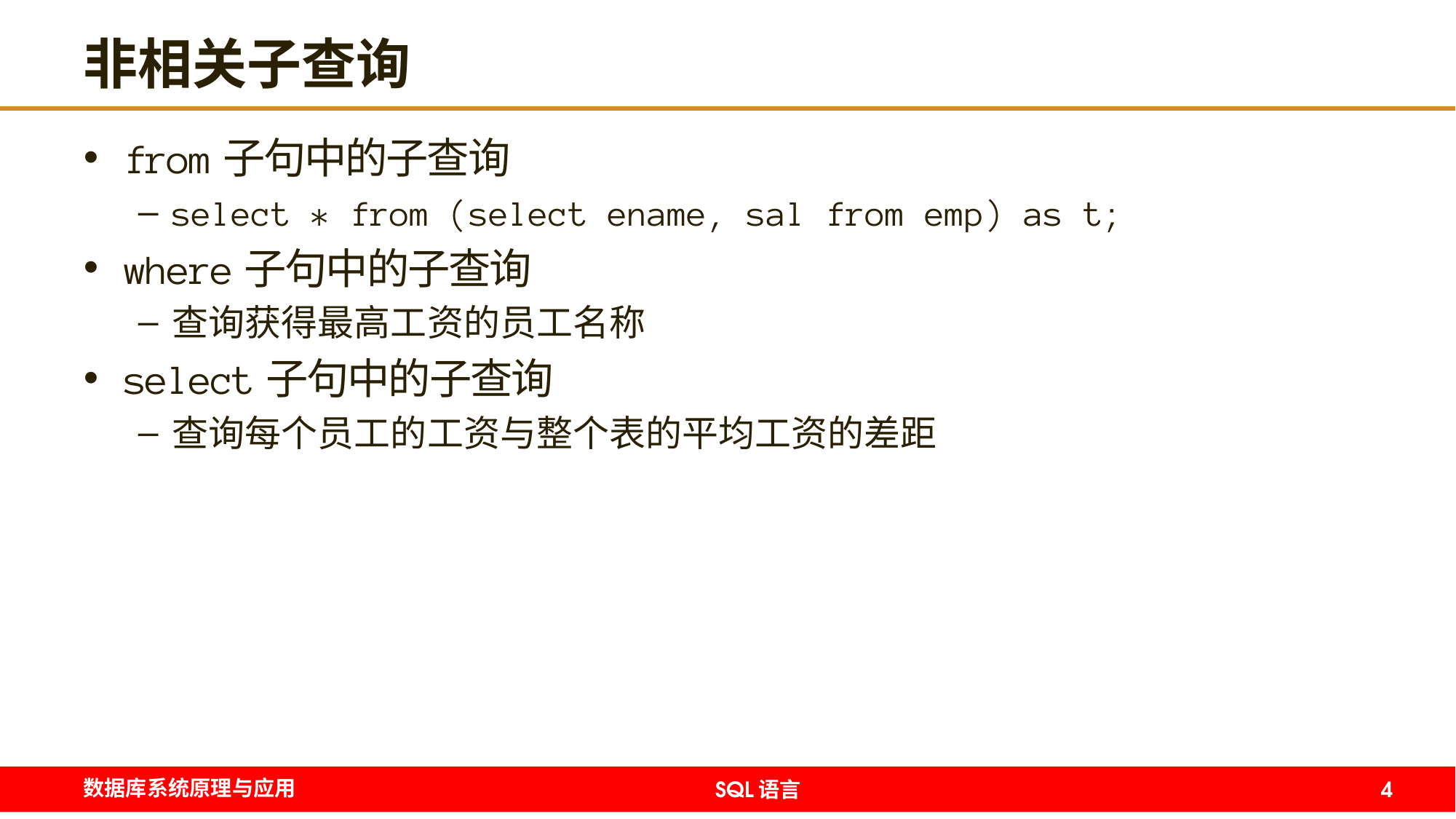

# 非相关子查询
from子句中的子查询
select * from (select ename, sal from emp) as t;
where子句中的子查询
查询获得最高工资的员工名称
select子句中的子查询
查询每个员工的工资与整个表的平均工资的差距